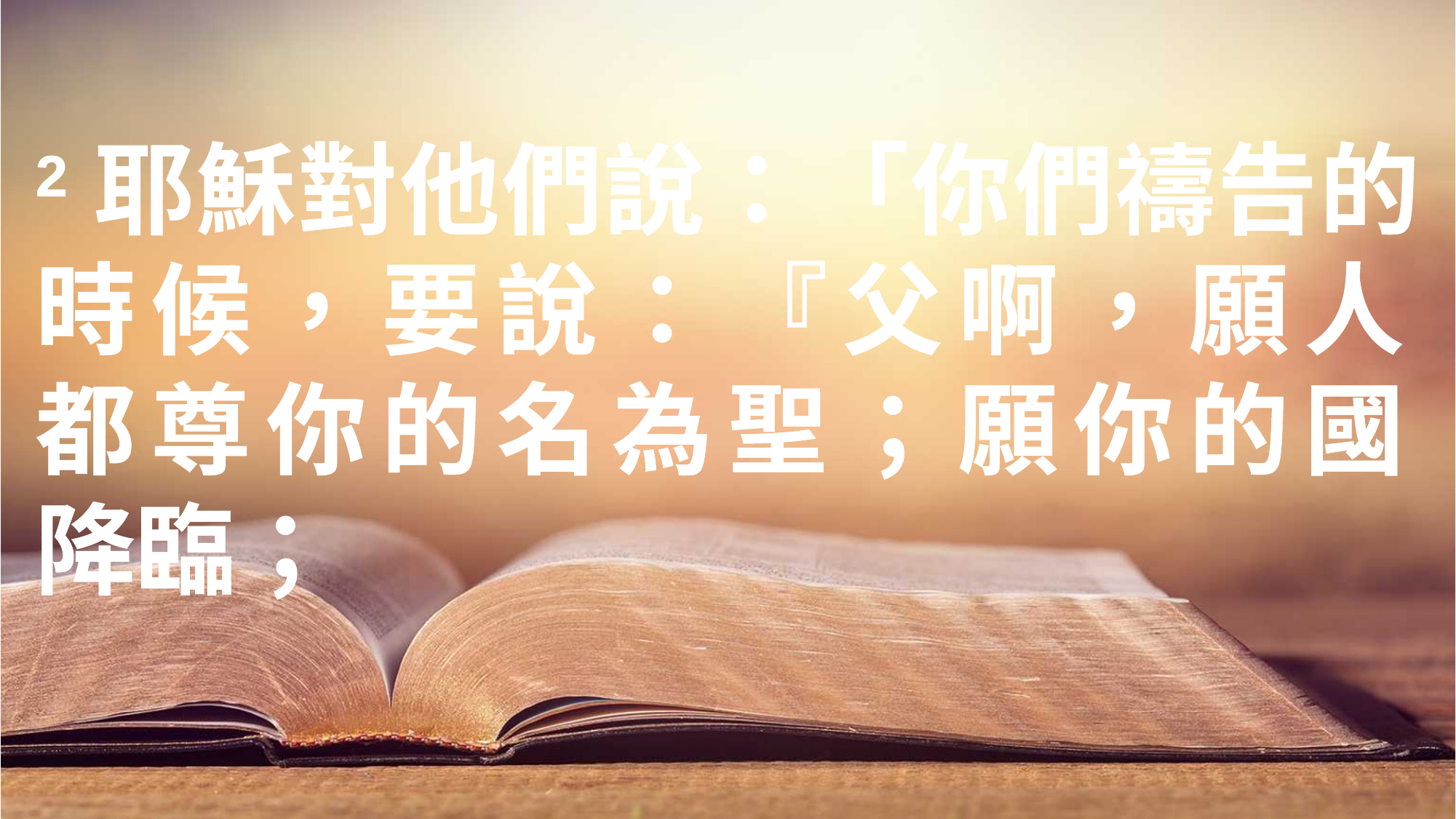

2耶穌對他們說：「你們禱告的時候，要說：『父啊，願人
都尊你的名為聖；願你的國
降臨；